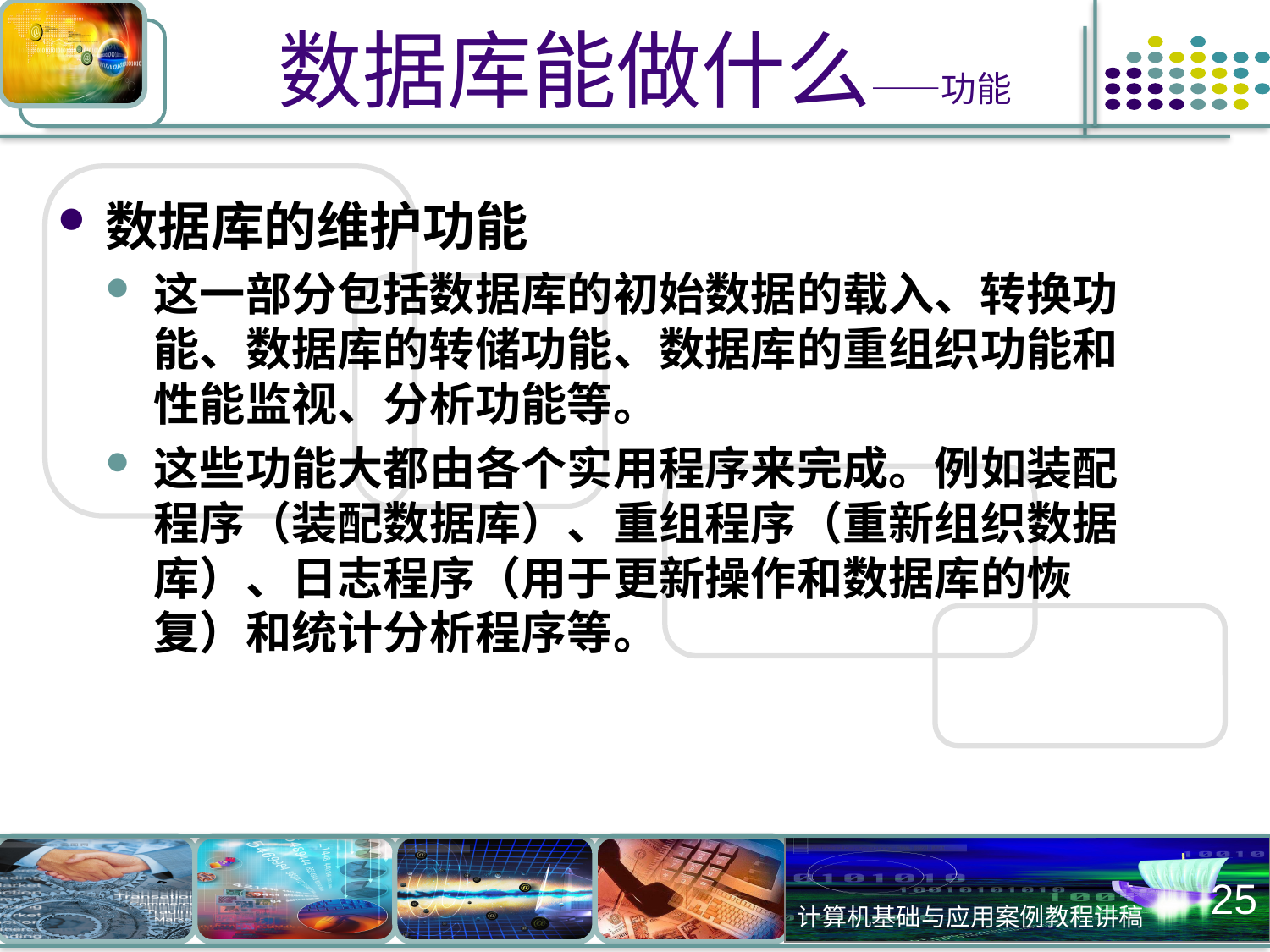

# 数据库能做什么——功能
数据库的维护功能
这一部分包括数据库的初始数据的载入、转换功能、数据库的转储功能、数据库的重组织功能和性能监视、分析功能等。
这些功能大都由各个实用程序来完成。例如装配程序（装配数据库）、重组程序（重新组织数据库）、日志程序（用于更新操作和数据库的恢复）和统计分析程序等。
25